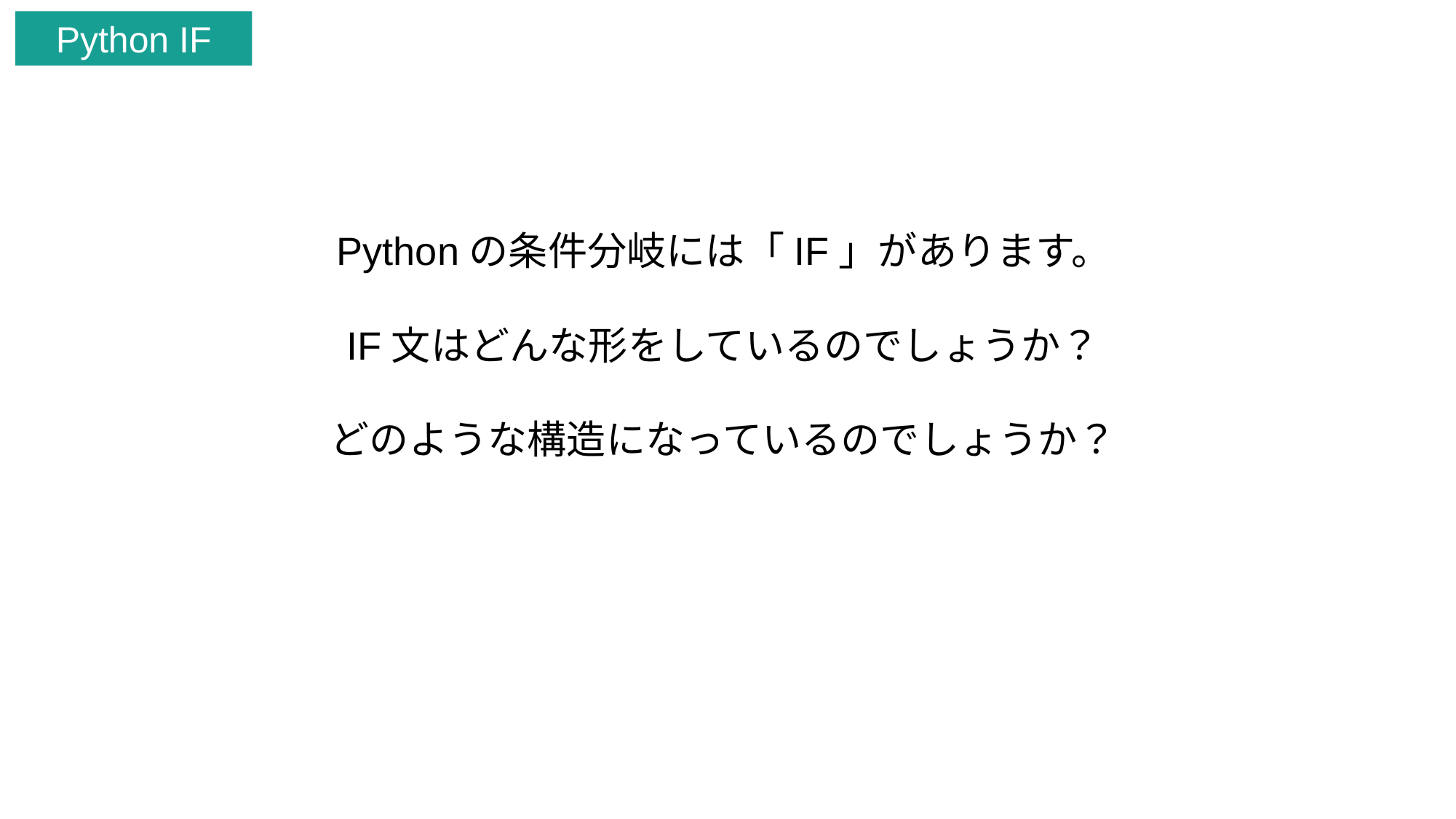

Python IF
Pythonの条件分岐には「IF」があります。

IF文はどんな形をしているのでしょうか？

どのような構造になっているのでしょうか？